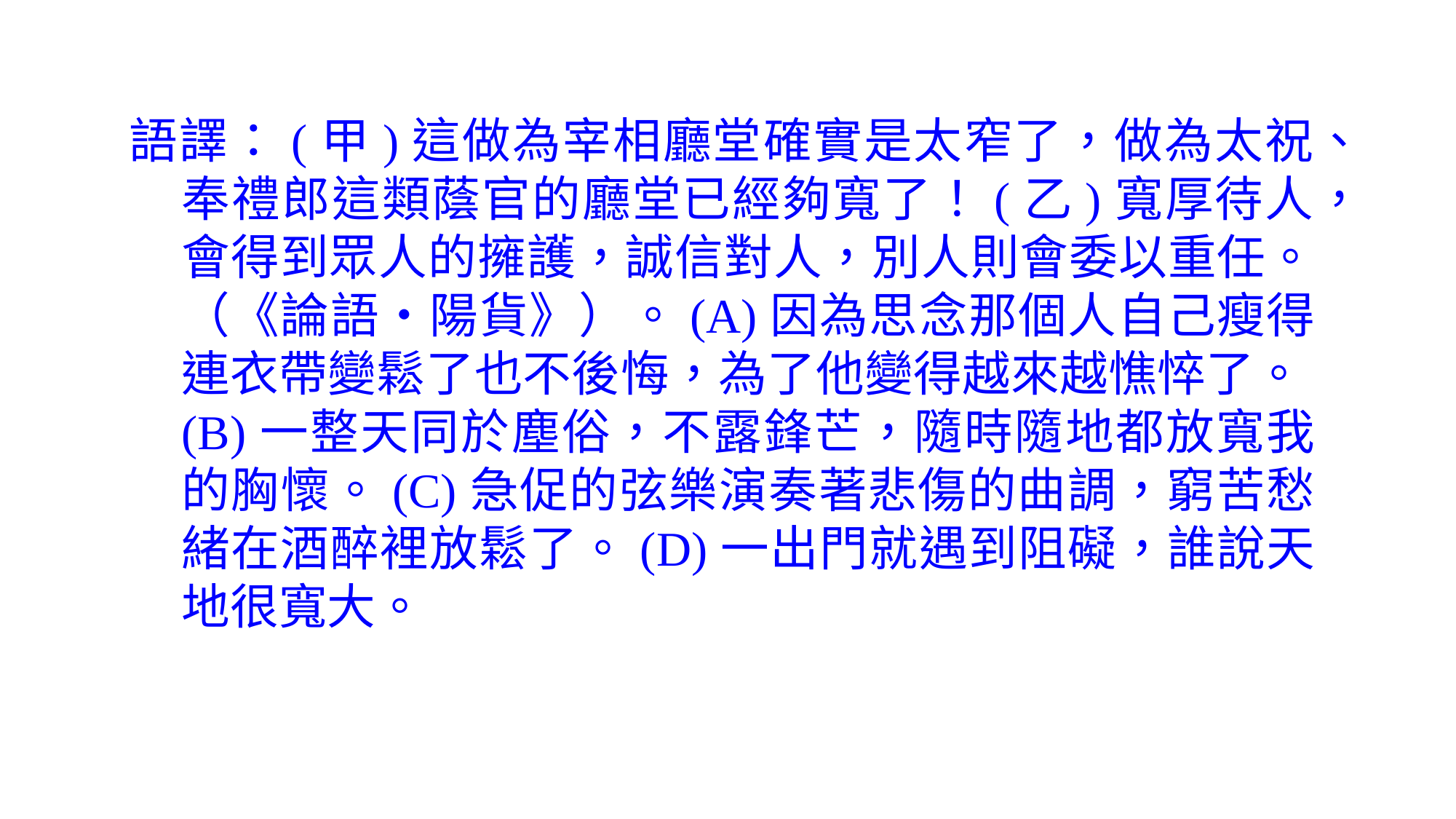

語譯：(甲)這做為宰相廳堂確實是太窄了，做為太祝、奉禮郎這類蔭官的廳堂已經夠寬了！(乙)寬厚待人，會得到眾人的擁護，誠信對人，別人則會委以重任。（《論語‧陽貨》）。(A)因為思念那個人自己瘦得連衣帶變鬆了也不後悔，為了他變得越來越憔悴了。(B)一整天同於塵俗，不露鋒芒，隨時隨地都放寬我的胸懷。(C)急促的弦樂演奏著悲傷的曲調，窮苦愁緒在酒醉裡放鬆了。(D)一出門就遇到阻礙，誰說天地很寬大。